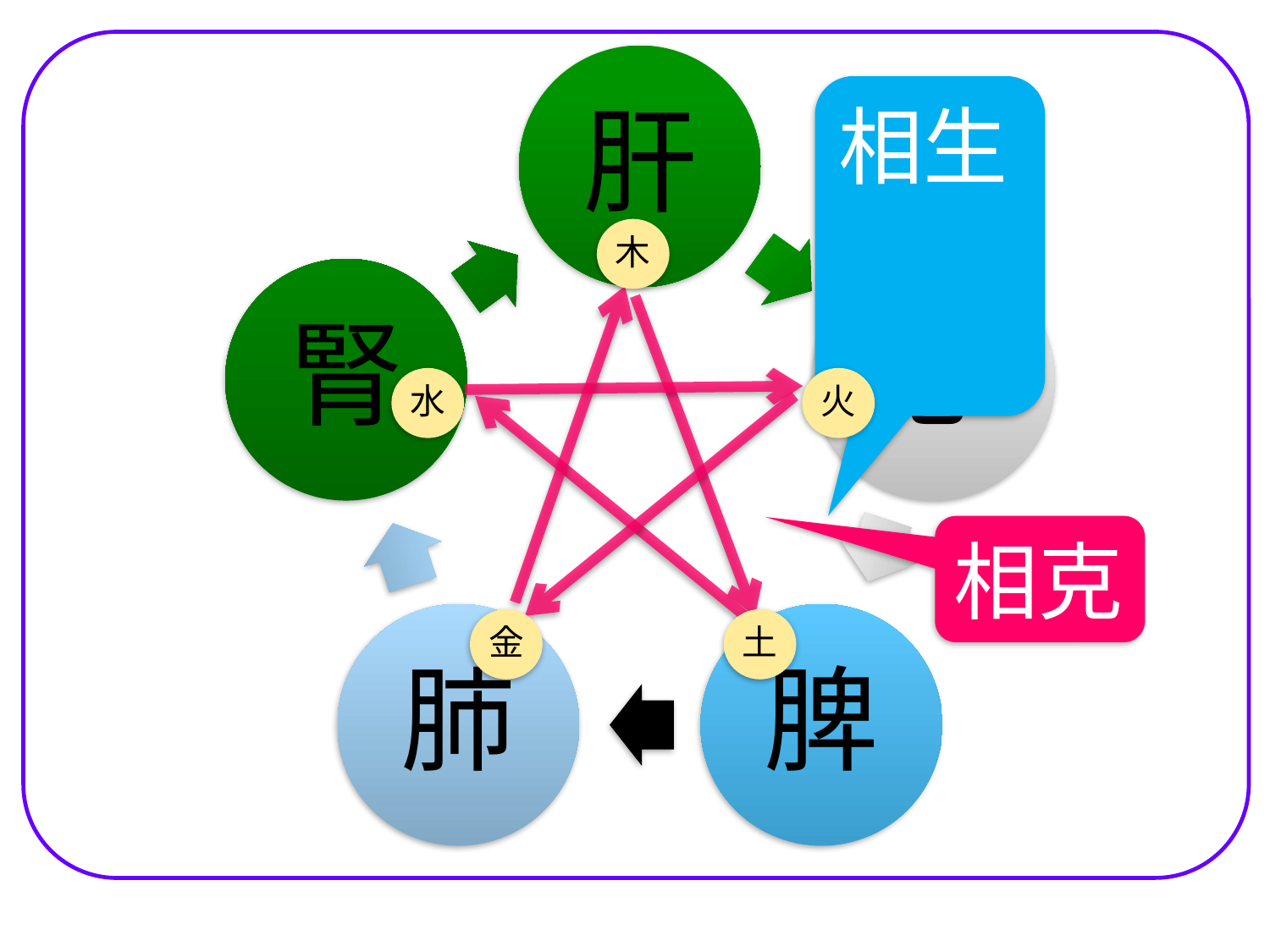

肝

相生
木

火

土

金

水

腎
心

相克
肺
脾